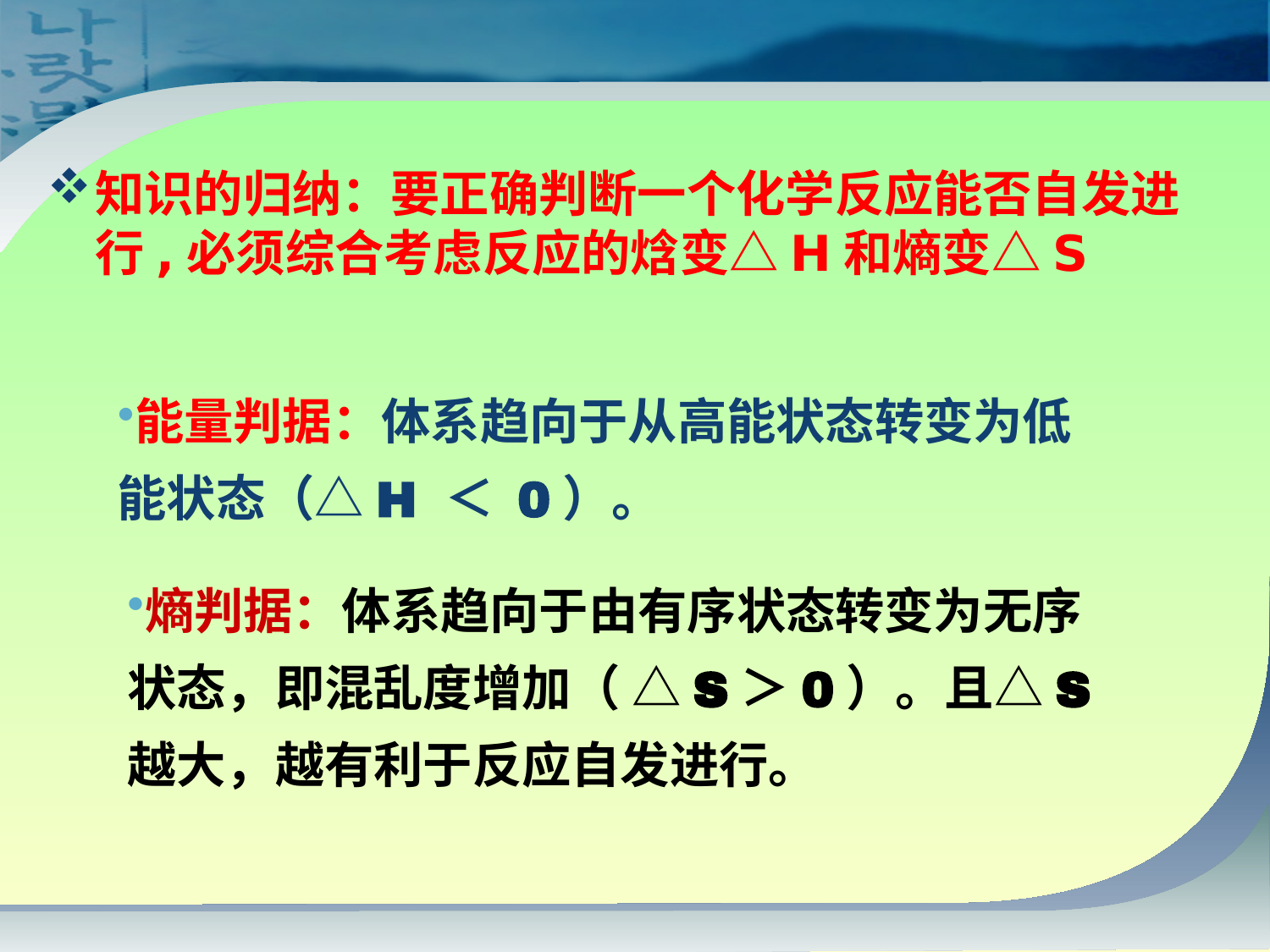

知识的归纳：要正确判断一个化学反应能否自发进行,必须综合考虑反应的焓变△H和熵变△S
能量判据：体系趋向于从高能状态转变为低能状态（△H ＜ 0）。

熵判据：体系趋向于由有序状态转变为无序状态，即混乱度增加（ △S＞0）。且△S越大，越有利于反应自发进行。